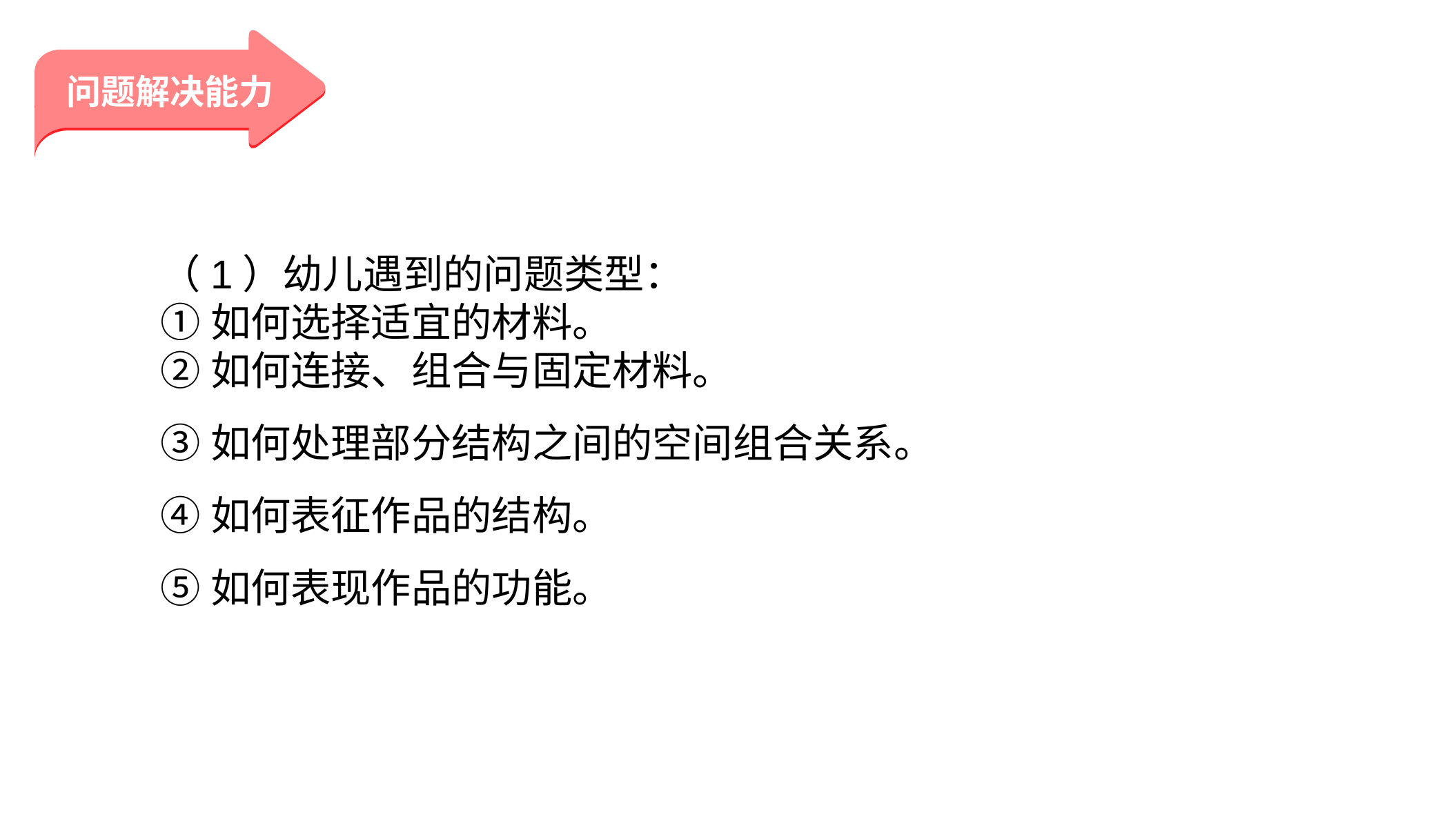

问题解决能力
（1）幼儿遇到的问题类型：①如何选择适宜的材料。②如何连接、组合与固定材料。③如何处理部分结构之间的空间组合关系。
④如何表征作品的结构。
⑤如何表现作品的功能。